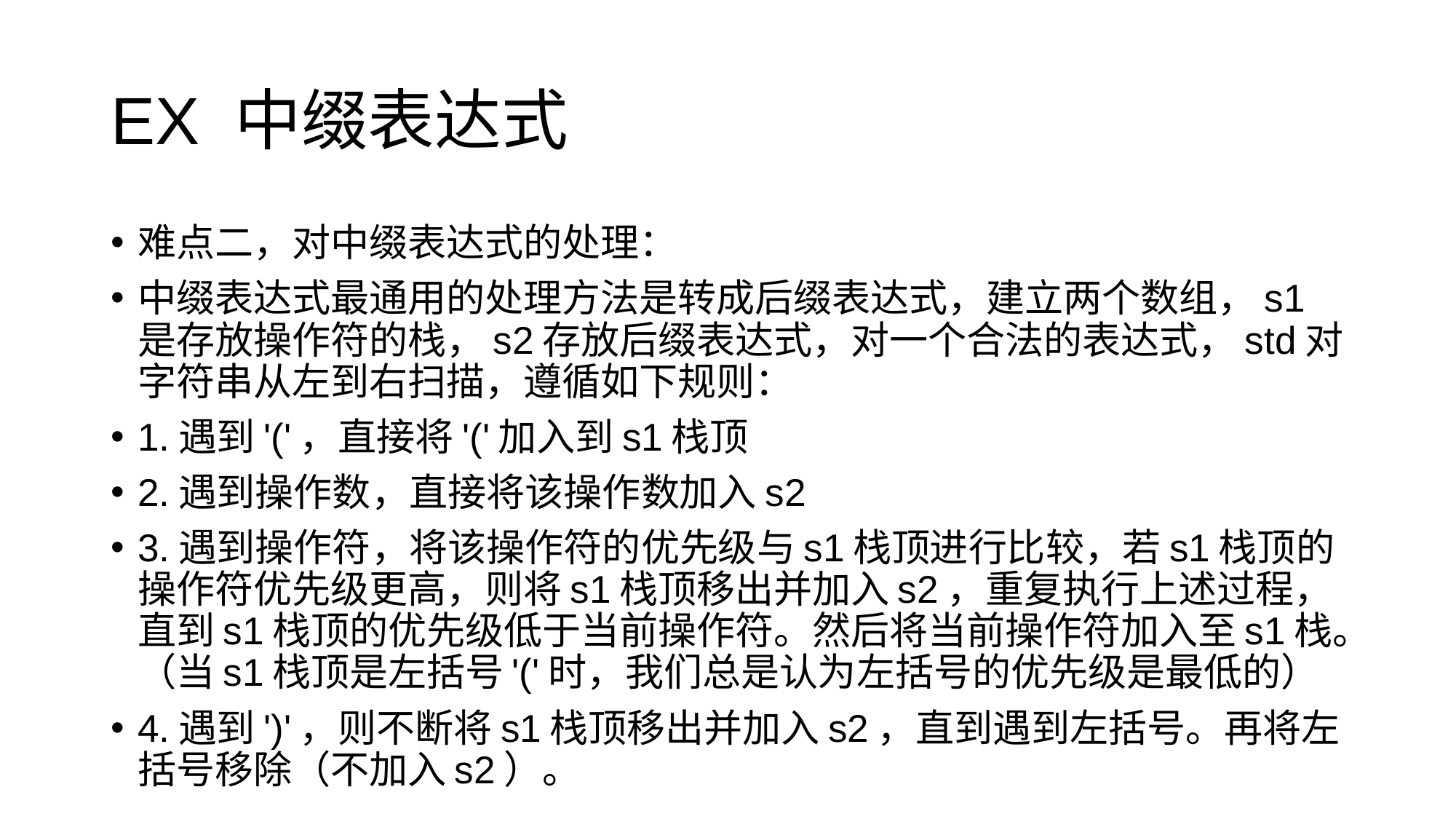

# EX 中缀表达式
难点二，对中缀表达式的处理：
中缀表达式最通用的处理方法是转成后缀表达式，建立两个数组，s1是存放操作符的栈，s2存放后缀表达式，对一个合法的表达式，std对字符串从左到右扫描，遵循如下规则：
1.遇到'('，直接将'('加入到s1栈顶
2.遇到操作数，直接将该操作数加入s2
3.遇到操作符，将该操作符的优先级与s1栈顶进行比较，若s1栈顶的操作符优先级更高，则将s1栈顶移出并加入s2，重复执行上述过程，直到s1栈顶的优先级低于当前操作符。然后将当前操作符加入至s1栈。（当s1栈顶是左括号'('时，我们总是认为左括号的优先级是最低的）
4.遇到')'，则不断将s1栈顶移出并加入s2，直到遇到左括号。再将左括号移除（不加入s2）。